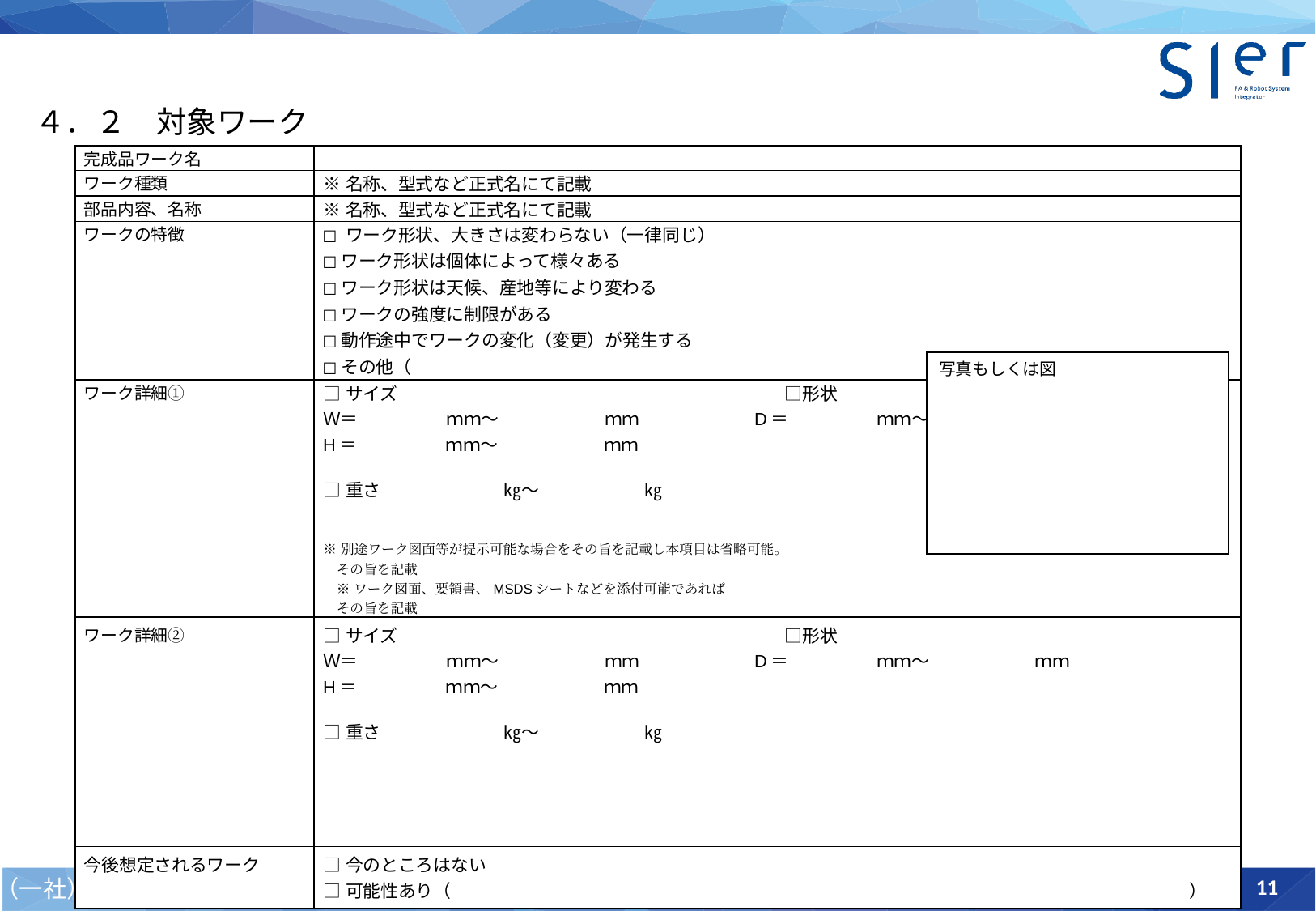

４．２　対象ワーク
| 完成品ワーク名 |  |
| --- | --- |
| ワーク種類 | ※名称、型式など正式名にて記載 |
| 部品内容、名称 | ※名称、型式など正式名にて記載 |
| ワークの特徴 | □ワーク形状、大きさは変わらない（一律同じ） □ワーク形状は個体によって様々ある □ワーク形状は天候、産地等により変わる □ワークの強度に制限がある □動作途中でワークの変化（変更）が発生する □その他（　　　　　　　　　　　　　　　　　　　　　　　　　　　　　　　　　　　　　　　　　　　　　） |
| ワーク詳細① | □サイズ　　　　　　　　　　　　　　　　　　　　　　□形状　 Ｗ＝　　　　　ｍｍ～　　　　　　ｍｍ　　　　　　 D＝　　　　　ｍｍ～　　　　　　ｍｍ H＝　　　　　ｍｍ～　　　　　　ｍｍ   □重さ　　　　　　　㎏～　　　　　　㎏ ※別途ワーク図面等が提示可能な場合をその旨を記載し本項目は省略可能。 その旨を記載 ※ワーク図面、要領書、MSDSシートなどを添付可能であれば その旨を記載 |
| ワーク詳細② | □サイズ　　　　　　　　　　　　　　　　　　　　　　□形状　 Ｗ＝　　　　　ｍｍ～　　　　　　ｍｍ　　　　　　 D＝　　　　　ｍｍ～　　　　　　ｍｍ H＝　　　　　ｍｍ～　　　　　　ｍｍ   □重さ　　　　　　　㎏～　　　　　　㎏ |
| 今後想定されるワーク | □今のところはない □可能性あり（　　　　　　　　　　　　　　　　　　　　　　　　　　　　　　　　　　　　　　　　　　） |
写真もしくは図
11